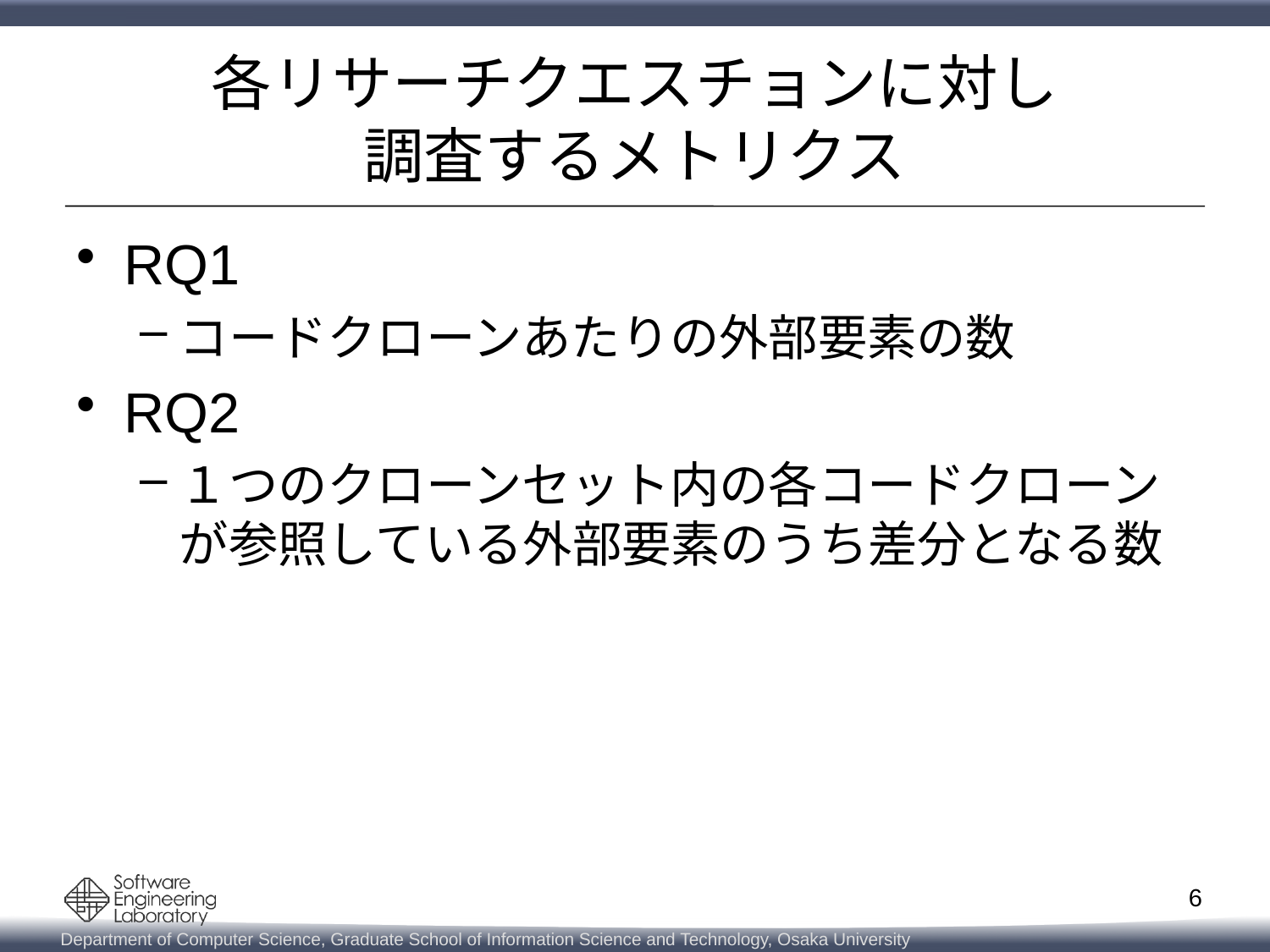

# 各リサーチクエスチョンに対し 調査するメトリクス
RQ1
コードクローンあたりの外部要素の数
RQ2
１つのクローンセット内の各コードクローンが参照している外部要素のうち差分となる数
6